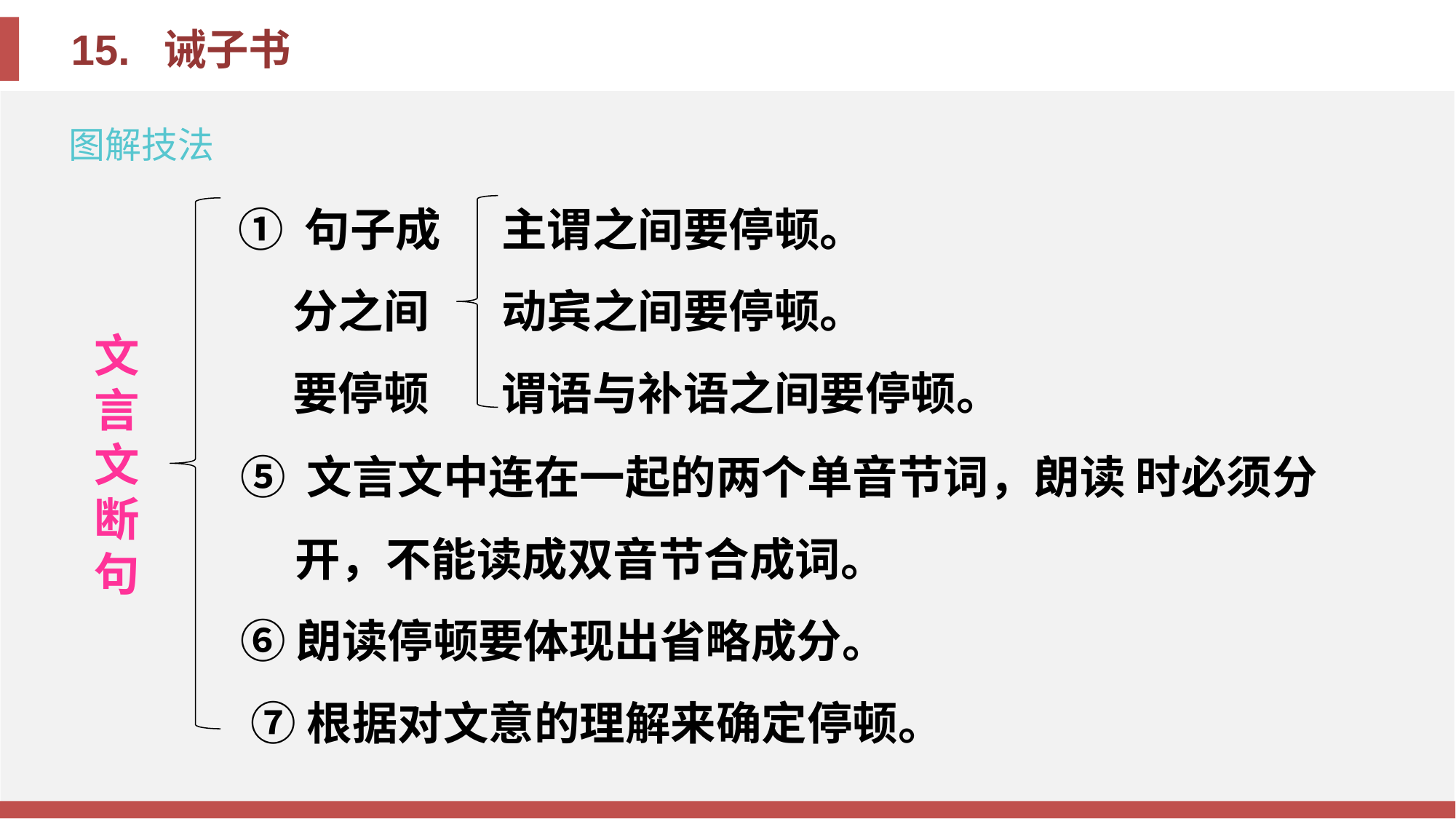

图解技法
① 句子成 分之间 要停顿

文言文断句
主谓之间要停顿。
动宾之间要停顿。
谓语与补语之间要停顿。
⑤ 文言文中连在一起的两个单音节词，朗读 时必须分开，不能读成双音节合成词。
⑥朗读停顿要体现出省略成分。
 ⑦根据对文意的理解来确定停顿。